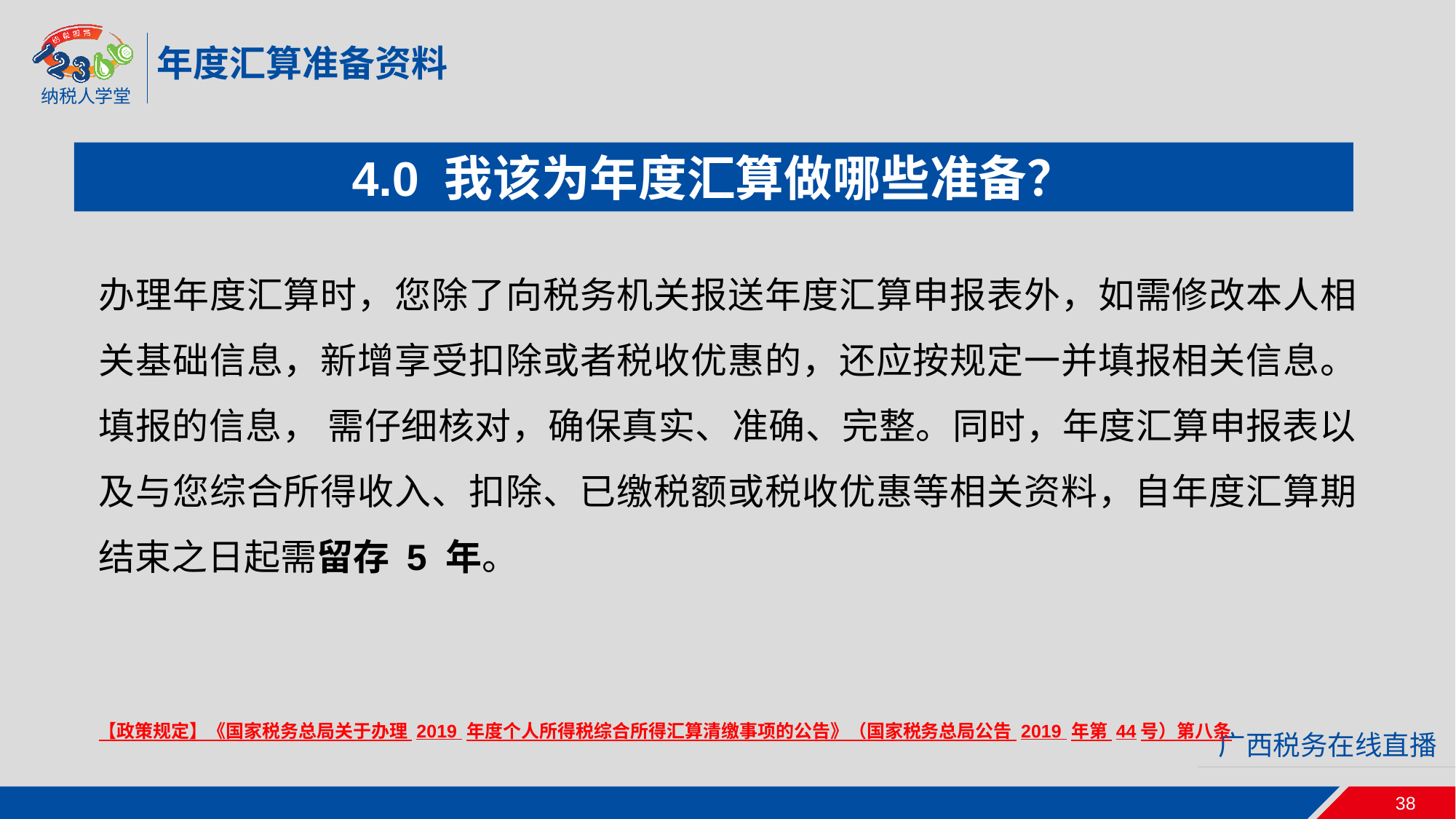

年度汇算准备资料
4.0 我该为年度汇算做哪些准备？

办理年度汇算时，您除了向税务机关报送年度汇算申报表外，如需修改本人相关基础信息，新增享受扣除或者税收优惠的，还应按规定一并填报相关信息。填报的信息， 需仔细核对，确保真实、准确、完整。同时，年度汇算申报表以及与您综合所得收入、扣除、已缴税额或税收优惠等相关资料，自年度汇算期结束之日起需留存 5 年。

【政策规定】《国家税务总局关于办理 2019 年度个人所得税综合所得汇算清缴事项的公告》（国家税务总局公告 2019 年第 44号）第八条